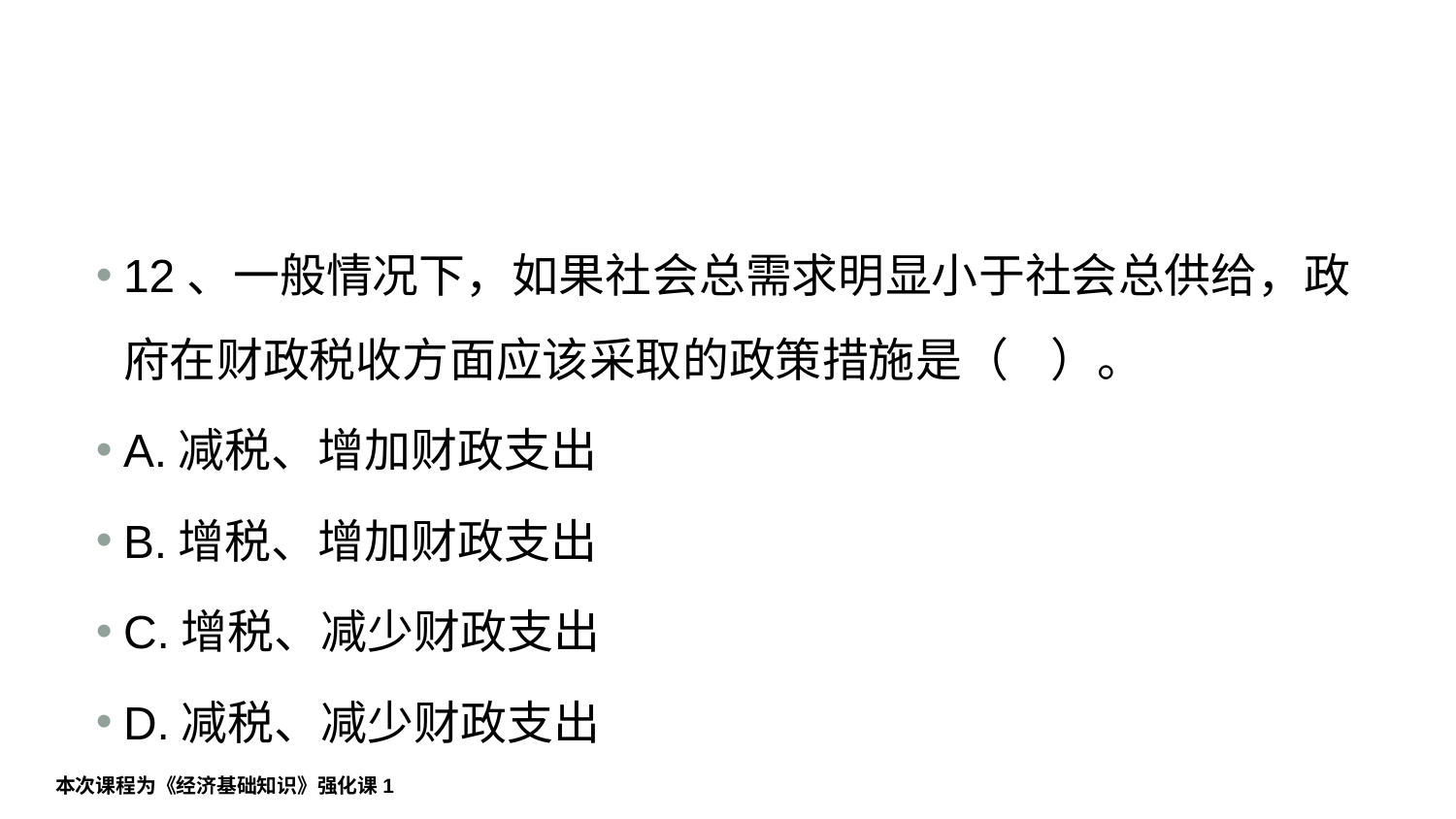

#

12、一般情况下，如果社会总需求明显小于社会总供给，政府在财政税收方面应该采取的政策措施是（    ）。
A.减税、增加财政支出
B.增税、增加财政支出
C.增税、减少财政支出
D.减税、减少财政支出